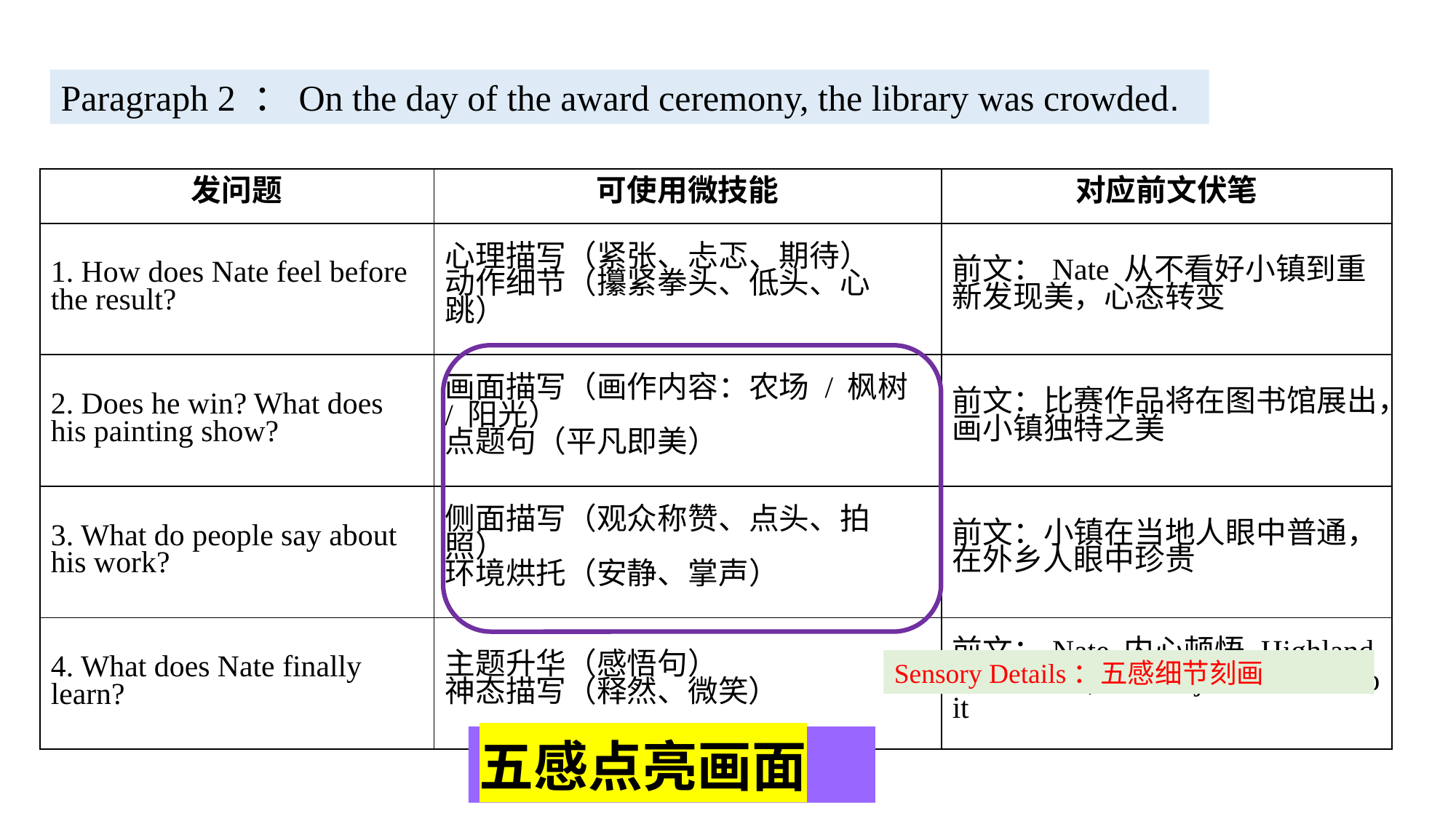

Paragraph 2 ：On the day of the award ceremony, the library was crowded.
| 发问题 | 可使用微技能 | 对应前文伏笔 |
| --- | --- | --- |
| 1. How does Nate feel before the result? | 心理描写（紧张、忐忑、期待） 动作细节（攥紧拳头、低头、心跳） | 前文：Nate 从不看好小镇到重新发现美，心态转变 |
| 2. Does he win? What does his painting show? | 画面描写（画作内容：农场 / 枫树 / 阳光） 点题句（平凡即美） | 前文：比赛作品将在图书馆展出，画小镇独特之美 |
| 3. What do people say about his work? | 侧面描写（观众称赞、点头、拍照） 环境烘托（安静、掌声） | 前文：小镇在当地人眼中普通，在外乡人眼中珍贵 |
| 4. What does Nate finally learn? | 主题升华（感悟句） 神态描写（释然、微笑） | 前文：Nate 内心顿悟 Highland wasn’t dull; he was just too used to it |

Sensory Details：五感细节刻画
五感点亮画面